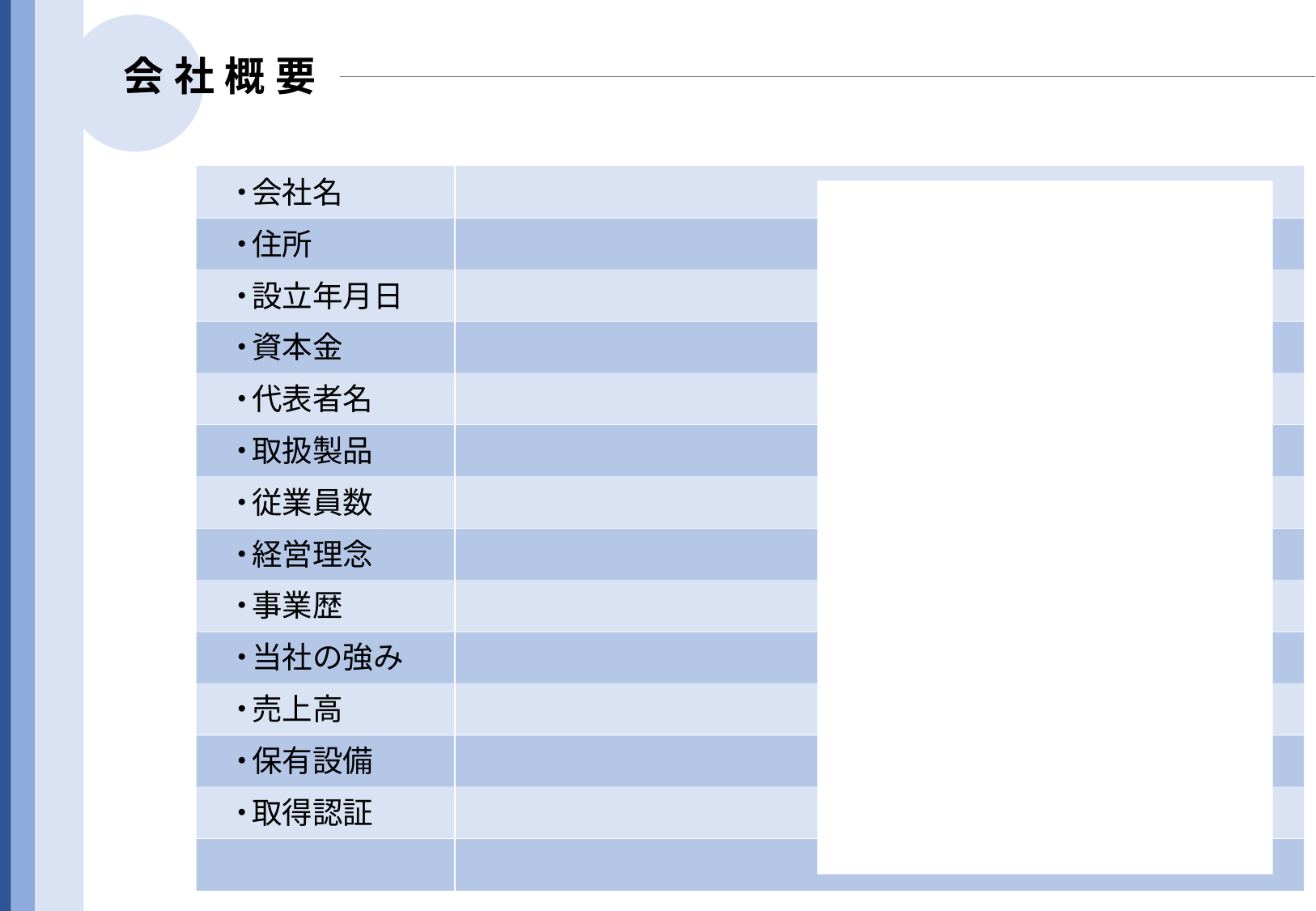

会社概要

・
・
・
・
・
・
・
・
・
・
・
・
・
会社名
住所
設立年月日
資本金
代表者名
取扱製品
従業員数
経営理念
事業歴
当社の強み
売上高
保有設備
取得認証